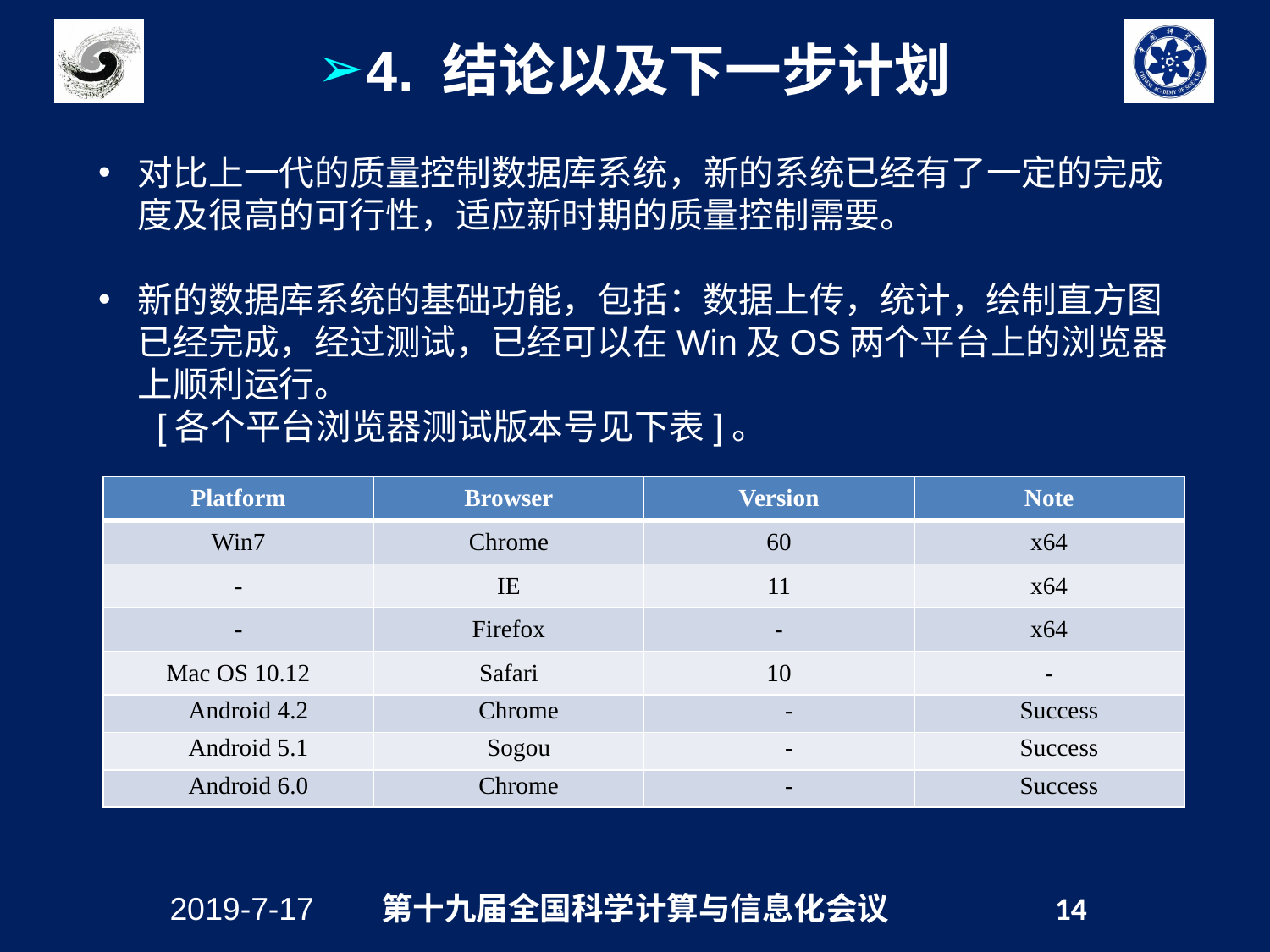

4. 结论以及下一步计划
对比上一代的质量控制数据库系统，新的系统已经有了一定的完成度及很高的可行性，适应新时期的质量控制需要。

新的数据库系统的基础功能，包括：数据上传，统计，绘制直方图已经完成，经过测试，已经可以在Win及OS两个平台上的浏览器上顺利运行。
      [各个平台浏览器测试版本号见下表]。
| Platform | Browser | Version | Note |
| --- | --- | --- | --- |
| Win7 | Chrome | 60 | x64 |
| - | IE | 11 | x64 |
| - | Firefox | - | x64 |
| Mac OS 10.12 | Safari | 10 | - |
| Android 4.2 | Chrome | - | Success |
| Android 5.1 | Sogou | - | Success |
| Android 6.0 | Chrome | - | Success |